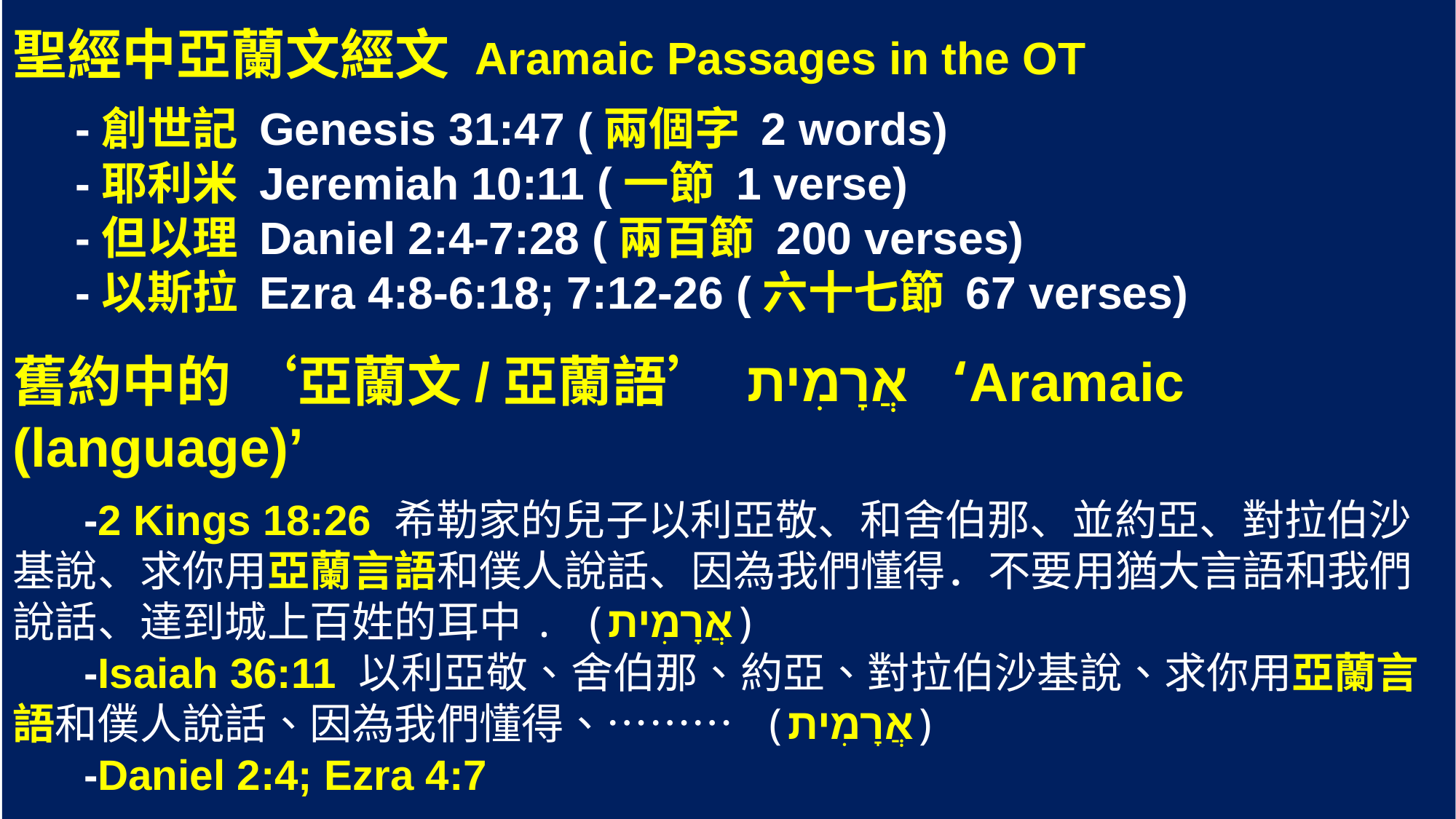

聖經中亞蘭文經文 Aramaic Passages in the OT

     -創世記 Genesis 31:47 (兩個字 2 words)
     -耶利米 Jeremiah 10:11 (一節 1 verse)
     -但以理 Daniel 2:4-7:28 (兩百節 200 verses)
     -以斯拉 Ezra 4:8-6:18; 7:12-26 (六十七節 67 verses)

舊約中的 ‘亞蘭文/亞蘭語’ אֲרָמִית   ‘Aramaic (language)’

      -2 Kings 18:26 希勒家的兒子以利亞敬、和舍伯那、並約亞、對拉伯沙基說、求你用亞蘭言語和僕人說話、因為我們懂得．不要用猶大言語和我們說話、達到城上百姓的耳中. (אֲרָמִית)
      -Isaiah 36:11 以利亞敬、舍伯那、約亞、對拉伯沙基說、求你用亞蘭言語和僕人說話、因為我們懂得、………  (אֲרָמִית)
      -Daniel 2:4; Ezra 4:7